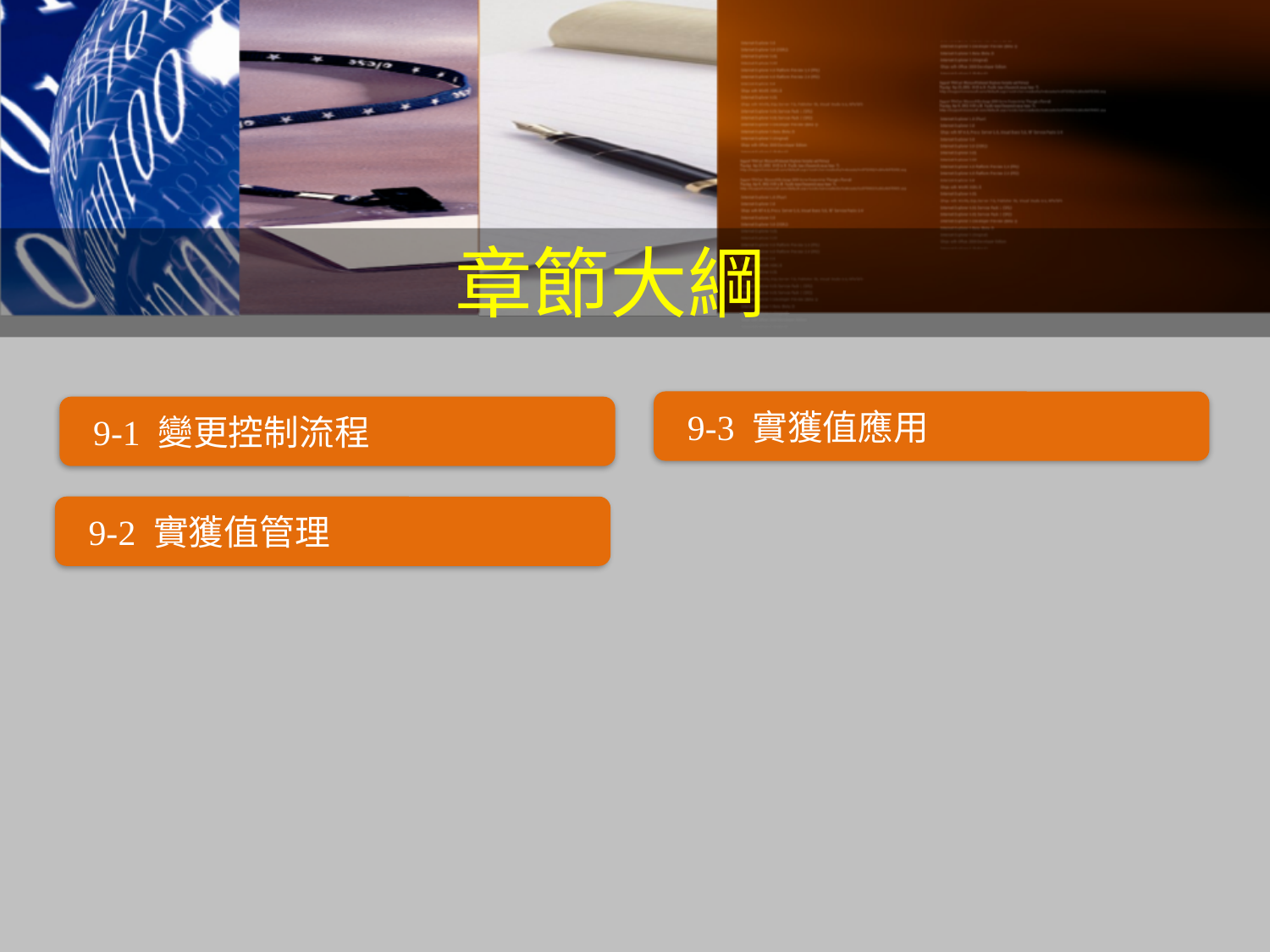

章節大綱
  9-3 實獲值應用
  9-1 變更控制流程
  9-2 實獲值管理